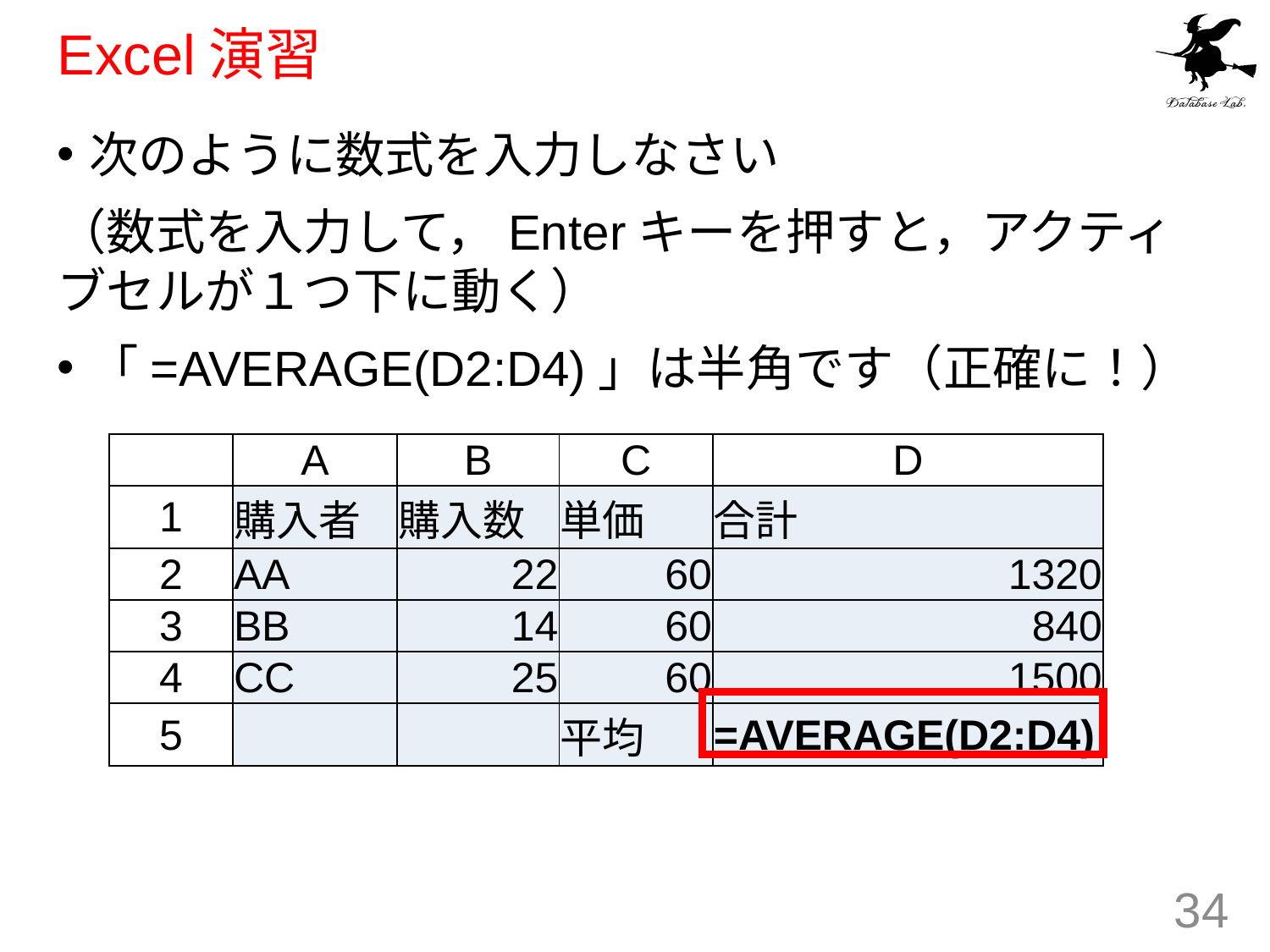

# Excel演習
次のように数式を入力しなさい
（数式を入力して，Enterキーを押すと，アクティブセルが１つ下に動く）
「=AVERAGE(D2:D4)」は半角です（正確に！）

|  | A | B | C | D |
| --- | --- | --- | --- | --- |
| 1 | 購入者 | 購入数 | 単価 | 合計 |
| 2 | AA | 22 | 60 | 1320 |
| 3 | BB | 14 | 60 | 840 |
| 4 | CC | 25 | 60 | 1500 |
| 5 |  |  | 平均 | =AVERAGE(D2:D4) |

34